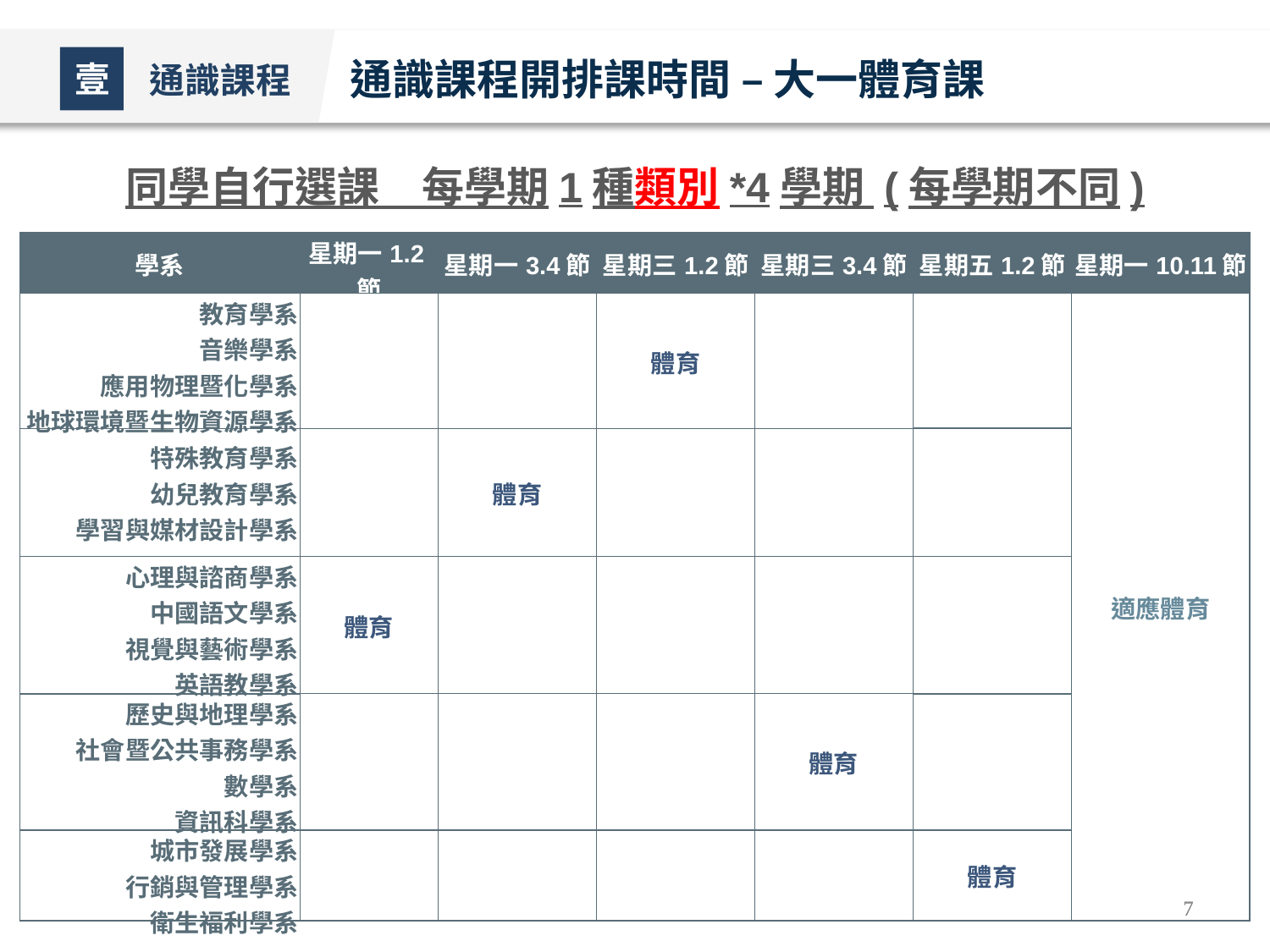

通識課程開排課時間 – 大一體育課

壹
通識課程
同學自行選課　每學期1種類別*4學期 (每學期不同)
| 學系 | 星期一1.2節 | 星期一3.4節 | 星期三1.2節 | 星期三3.4節 | 星期五1.2節 | 星期一10.11節 |
| --- | --- | --- | --- | --- | --- | --- |
| 教育學系 音樂學系 應用物理暨化學系 地球環境暨生物資源學系 |  |  | 體育 |  |  | 適應體育 |
| 特殊教育學系 幼兒教育學系 學習與媒材設計學系 |  | 體育 |  |  |  |  |
| 心理與諮商學系 中國語文學系 視覺與藝術學系 英語教學系 | 體育 |  |  |  |  |  |
| 歷史與地理學系 社會暨公共事務學系 數學系 資訊科學系 |  |  |  | 體育 |  |  |
| 城市發展學系 行銷與管理學系 衛生福利學系 |  |  |  |  | 體育 |  |
7
7
＞ 英文由行政面先行分班及帶入選課記錄：進階級、專班